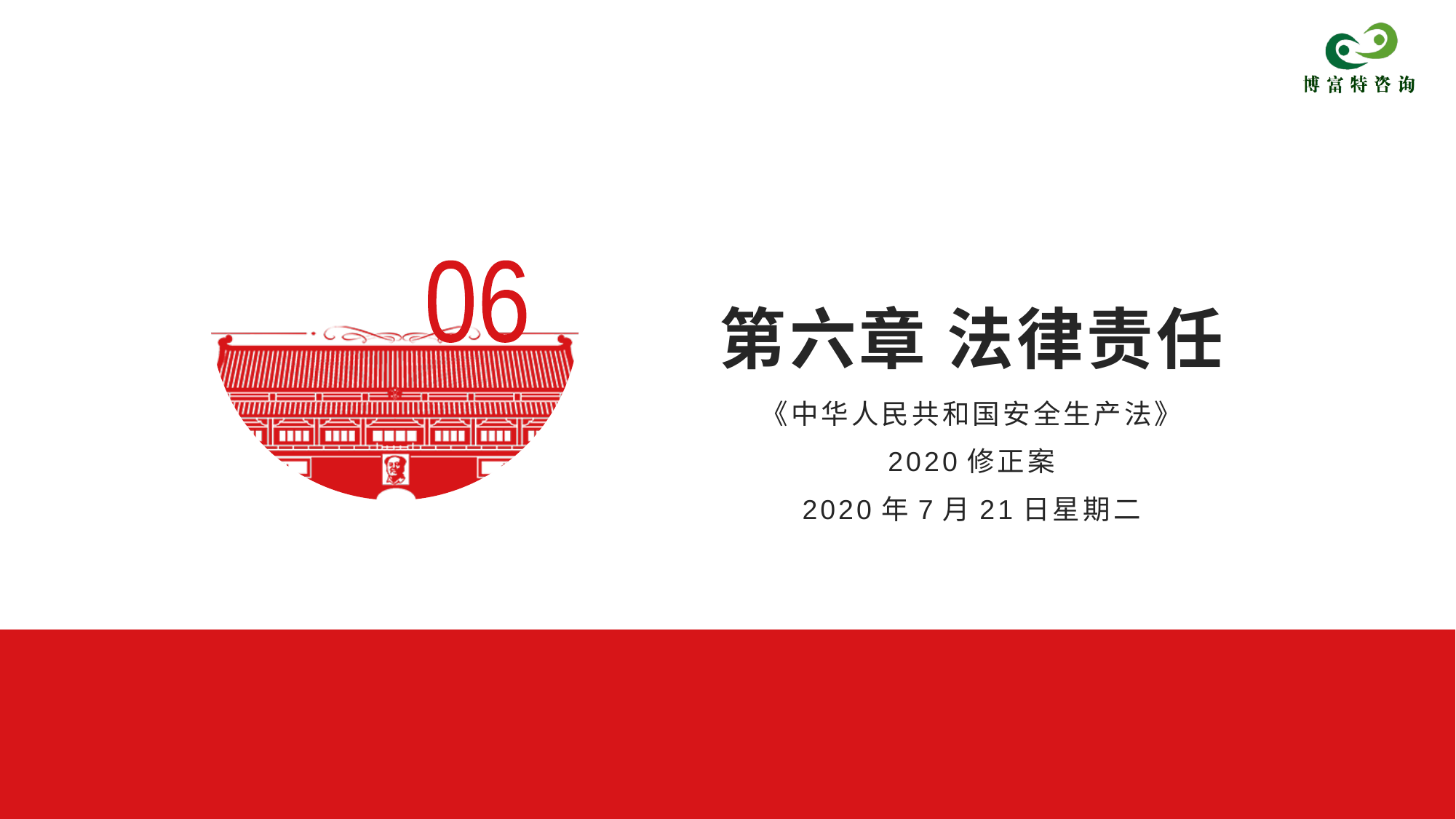

06
# 第六章 法律责任
《中华人民共和国安全生产法》
2020修正案
2020年7月21日星期二